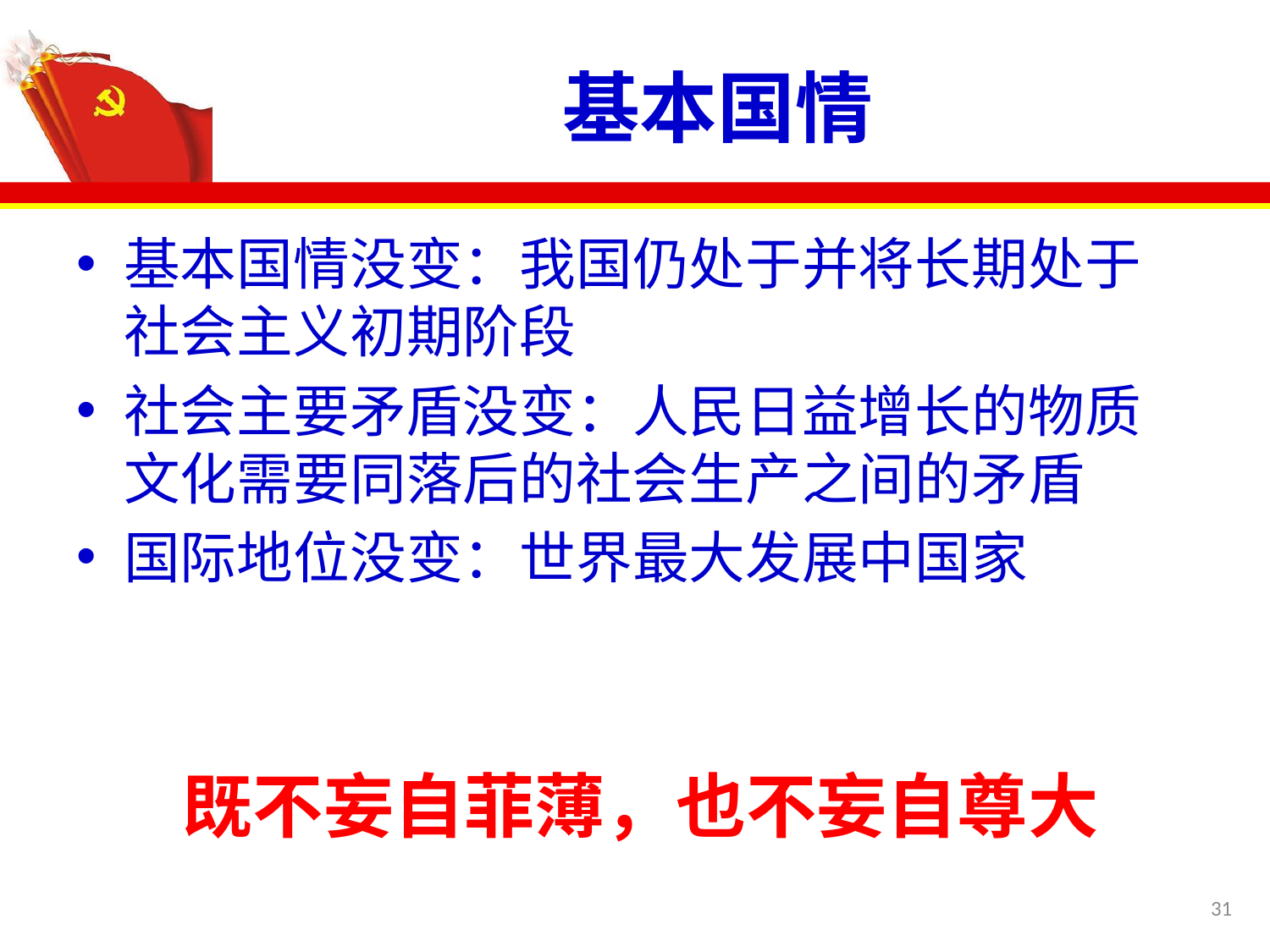

# 基本国情
基本国情没变：我国仍处于并将长期处于社会主义初期阶段
社会主要矛盾没变：人民日益增长的物质文化需要同落后的社会生产之间的矛盾
国际地位没变：世界最大发展中国家

既不妄自菲薄，也不妄自尊大
31